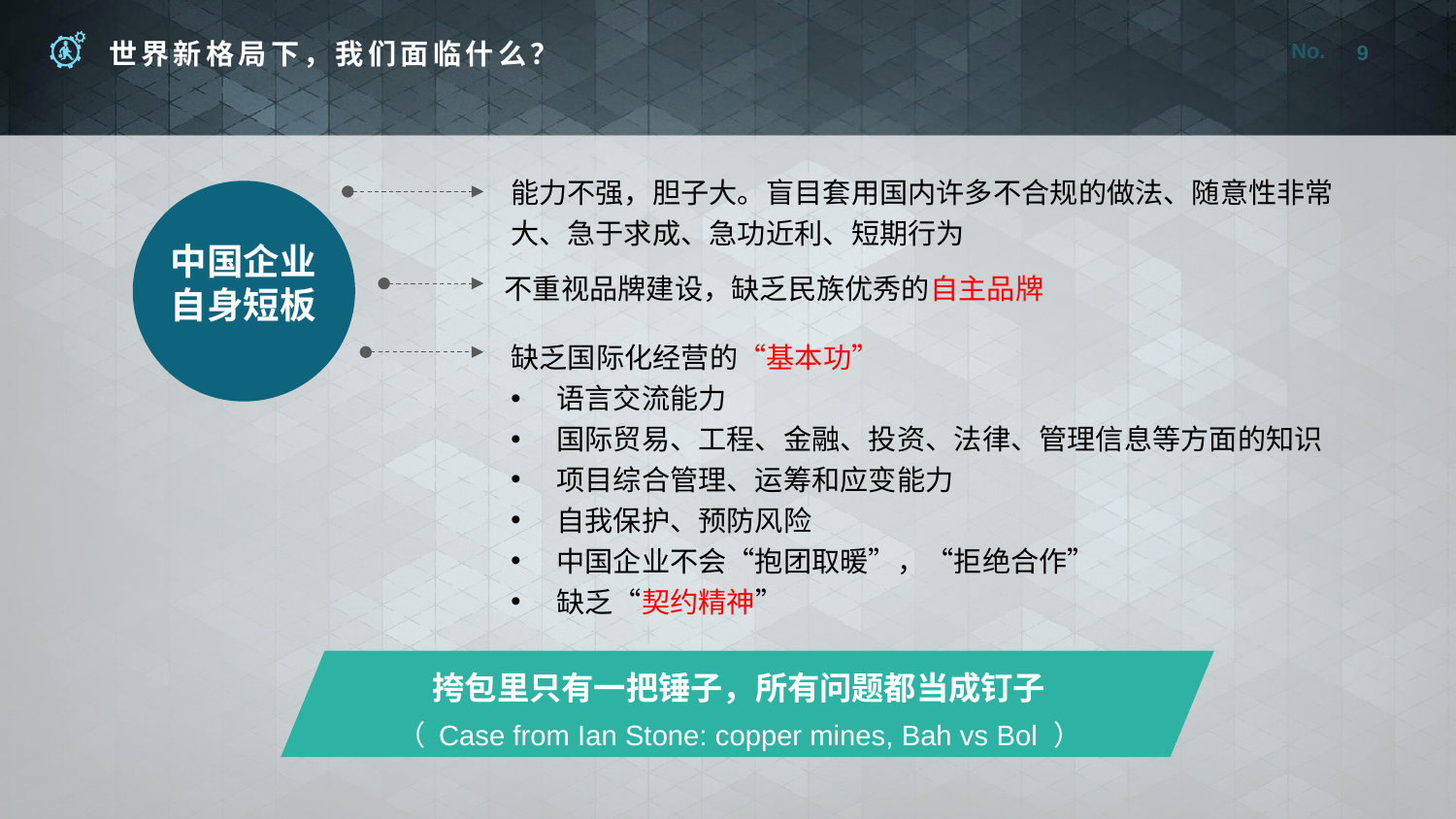

9
能力不强，胆子大。盲目套用国内许多不合规的做法、随意性非常大、急于求成、急功近利、短期行为

中国企业
自身短板
不重视品牌建设，缺乏民族优秀的自主品牌
缺乏国际化经营的“基本功”
语言交流能力
国际贸易、工程、金融、投资、法律、管理信息等方面的知识
项目综合管理、运筹和应变能力
自我保护、预防风险
中国企业不会“抱团取暖”，“拒绝合作”
缺乏“契约精神”
挎包里只有一把锤子，所有问题都当成钉子
（ Case from Ian Stone: copper mines, Bah vs Bol ）